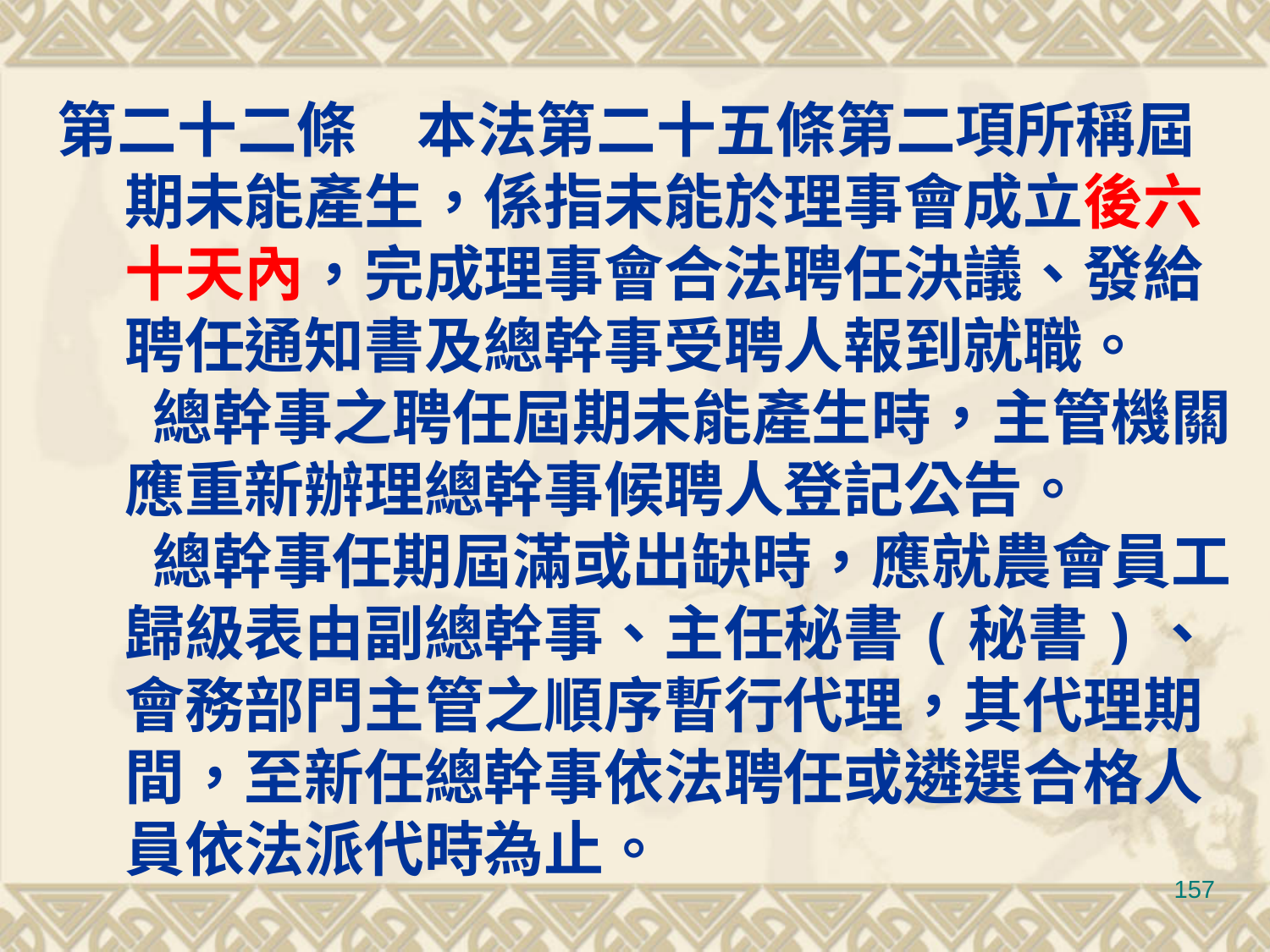

第二十二條　本法第二十五條第二項所稱屆期未能產生，係指未能於理事會成立後六十天內，完成理事會合法聘任決議、發給聘任通知書及總幹事受聘人報到就職。
      總幹事之聘任屆期未能產生時，主管機關應重新辦理總幹事候聘人登記公告。
      總幹事任期屆滿或出缺時，應就農會員工歸級表由副總幹事、主任秘書(秘書)、會務部門主管之順序暫行代理，其代理期間，至新任總幹事依法聘任或遴選合格人員依法派代時為止。
157